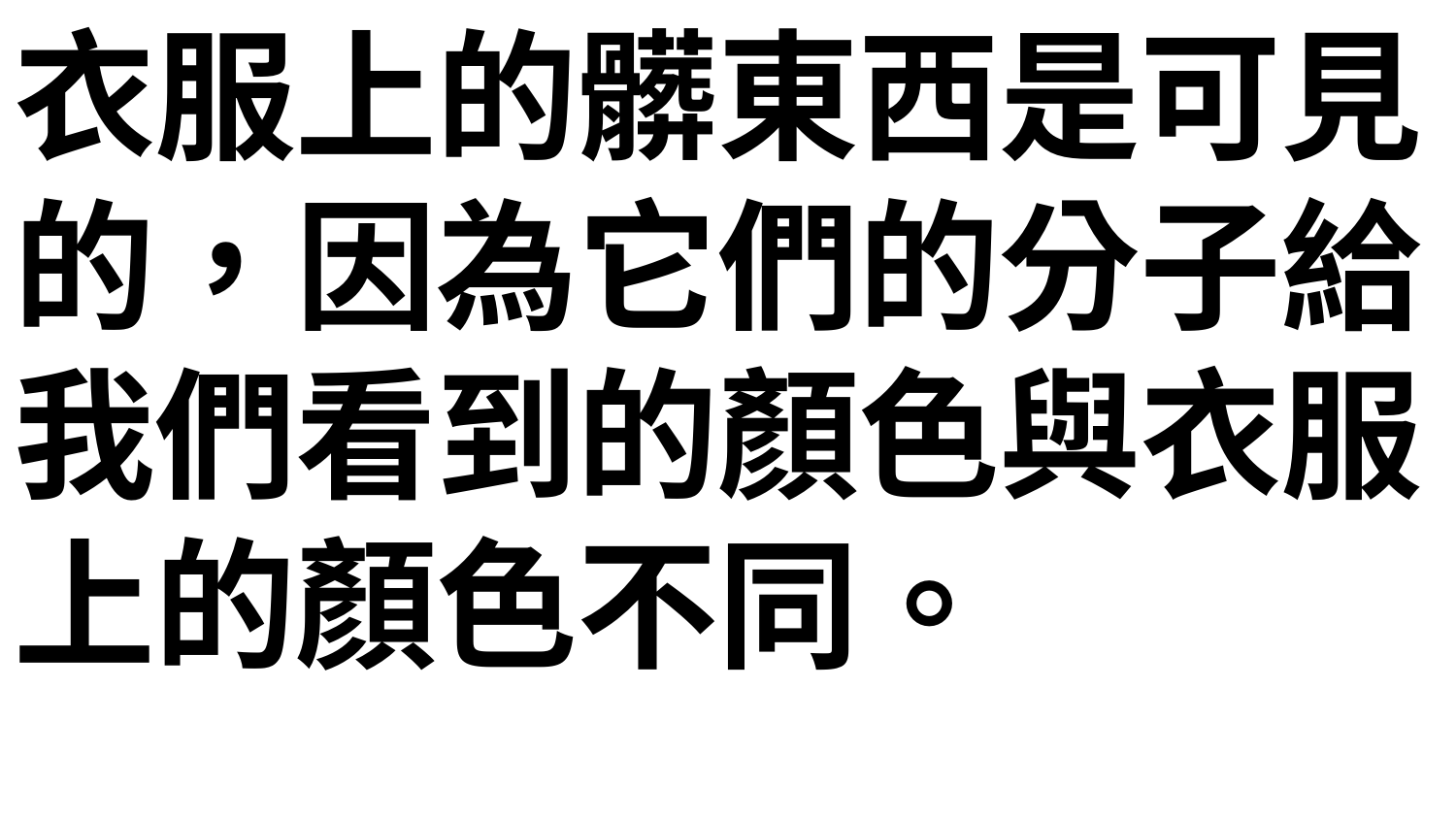

衣服上的髒東西是可見的，因為它們的分子給我們看到的顏色與衣服上的顏色不同。